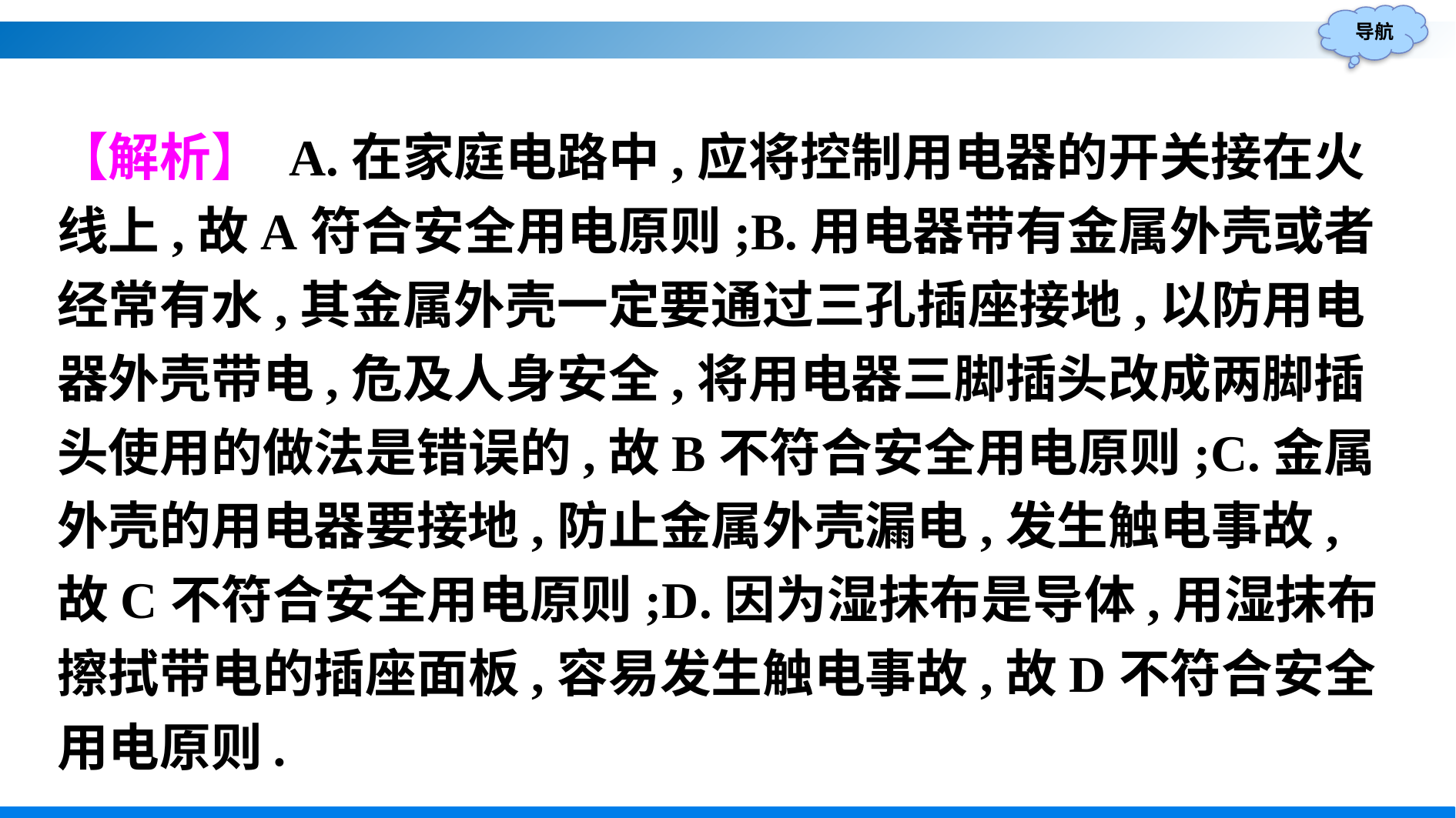

【解析】 A.在家庭电路中,应将控制用电器的开关接在火线上,故A符合安全用电原则;B.用电器带有金属外壳或者经常有水,其金属外壳一定要通过三孔插座接地,以防用电器外壳带电,危及人身安全,将用电器三脚插头改成两脚插头使用的做法是错误的,故B不符合安全用电原则;C.金属外壳的用电器要接地,防止金属外壳漏电,发生触电事故,故C不符合安全用电原则;D.因为湿抹布是导体,用湿抹布擦拭带电的插座面板,容易发生触电事故,故D不符合安全用电原则.